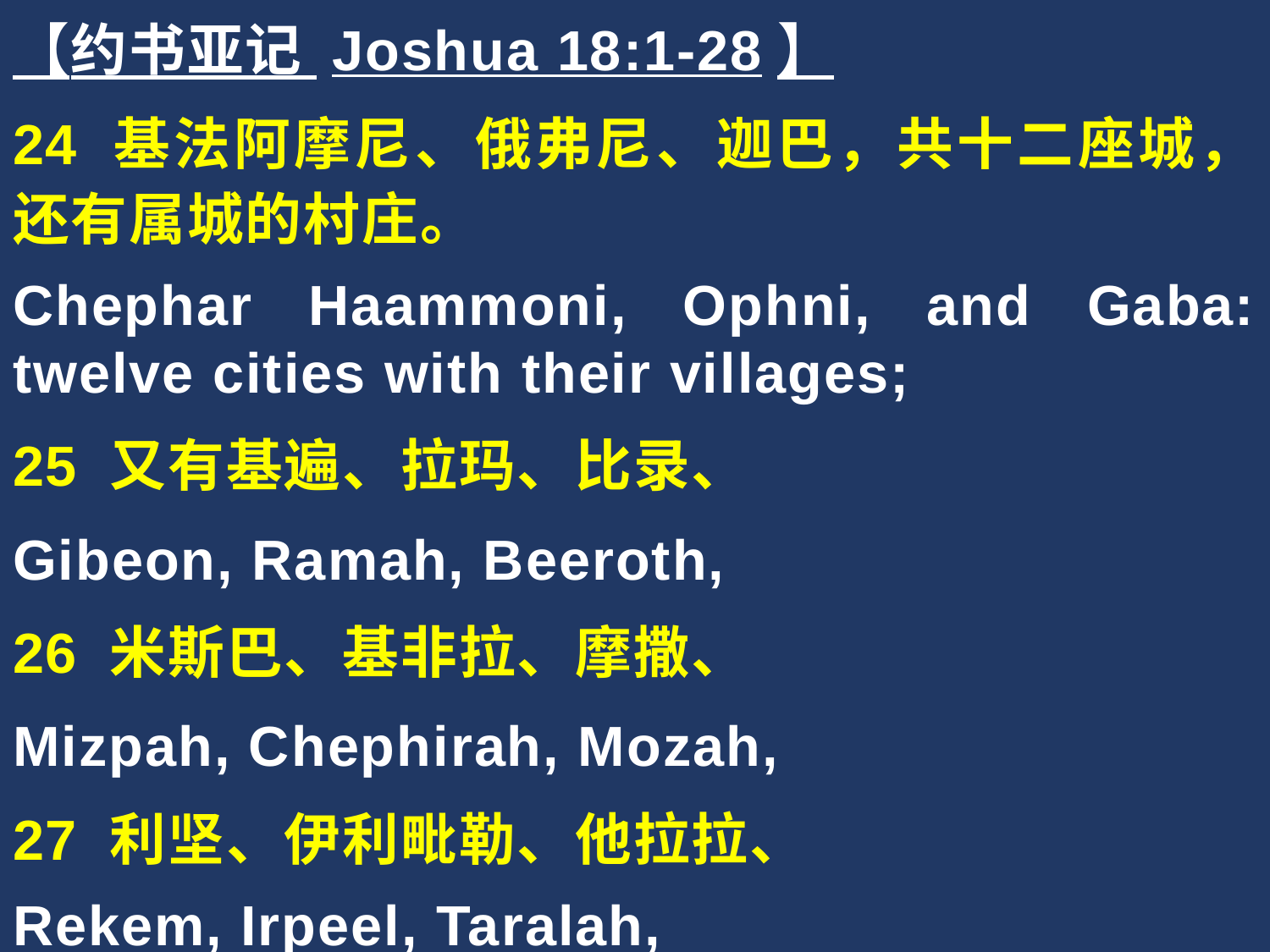

【约书亚记 Joshua 18:1-28】
24 基法阿摩尼、俄弗尼、迦巴，共十二座城，还有属城的村庄。
Chephar Haammoni, Ophni, and Gaba: twelve cities with their villages;
25 又有基遍、拉玛、比录、
Gibeon, Ramah, Beeroth,
26 米斯巴、基非拉、摩撒、
Mizpah, Chephirah, Mozah,
27 利坚、伊利毗勒、他拉拉、
Rekem, Irpeel, Taralah,